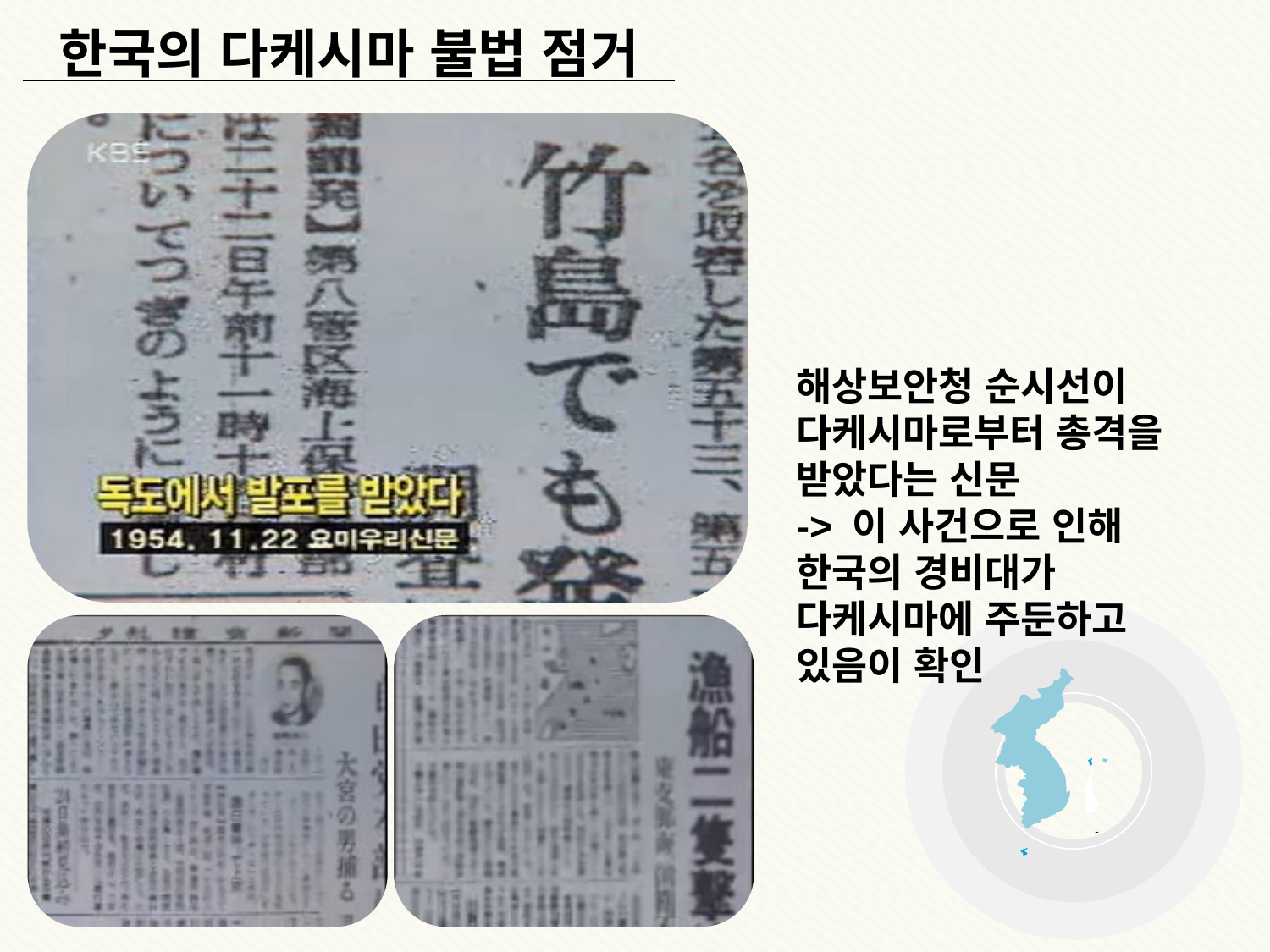

한국의 다케시마 불법 점거

해상보안청 순시선이 다케시마로부터 총격을 받았다는 신문
-> 이 사건으로 인해 한국의 경비대가 다케시마에 주둔하고 있음이 확인